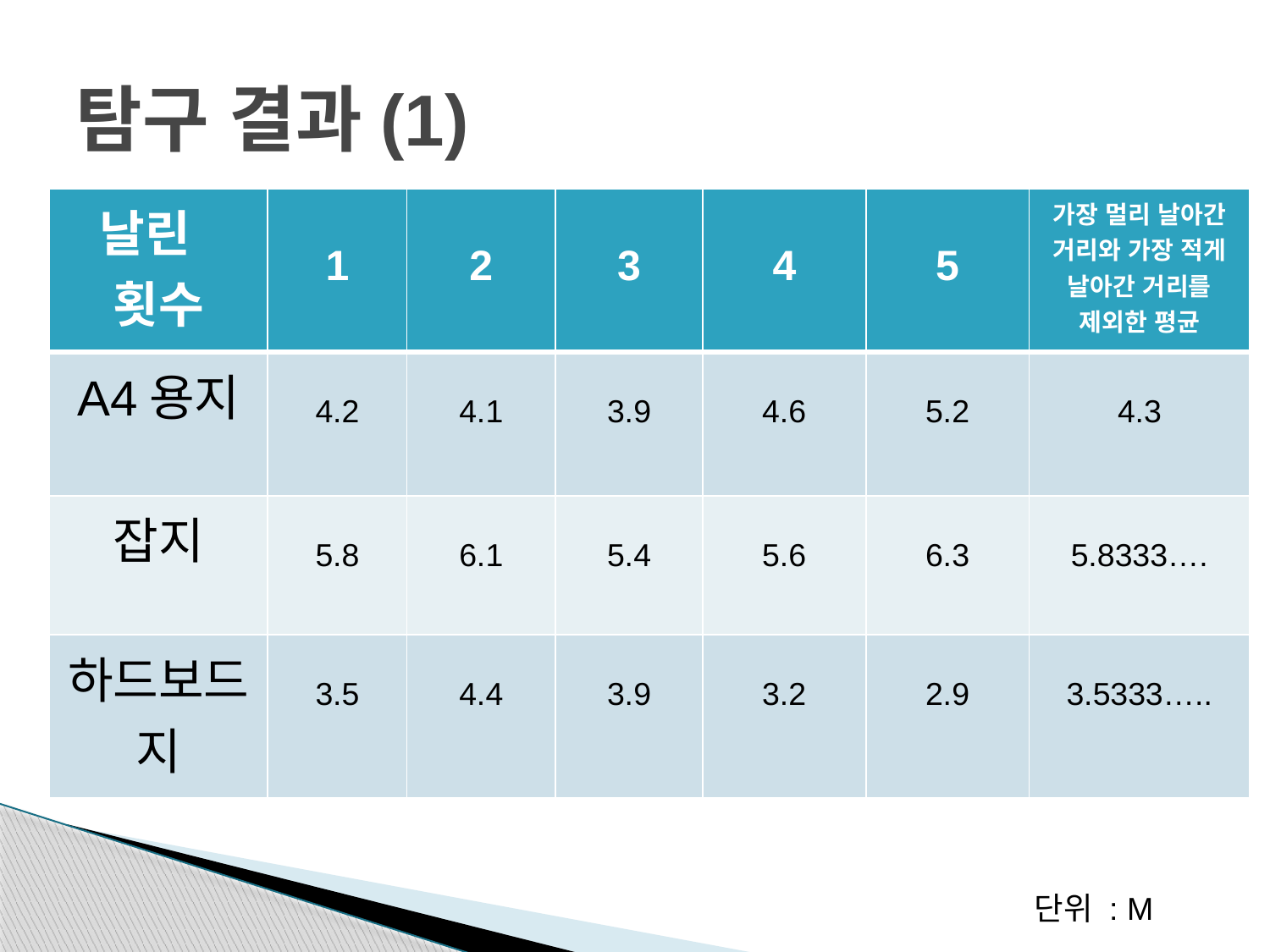

# 탐구 결과(1)
| 날린 횟수 | 1 | 2 | 3 | 4 | 5 | 가장 멀리 날아간 거리와 가장 적게 날아간 거리를 제외한 평균 |
| --- | --- | --- | --- | --- | --- | --- |
| A4용지 | 4.2 | 4.1 | 3.9 | 4.6 | 5.2 | 4.3 |
| 잡지 | 5.8 | 6.1 | 5.4 | 5.6 | 6.3 | 5.8333…. |
| 하드보드지 | 3.5 | 4.4 | 3.9 | 3.2 | 2.9 | 3.5333….. |
단위 : M